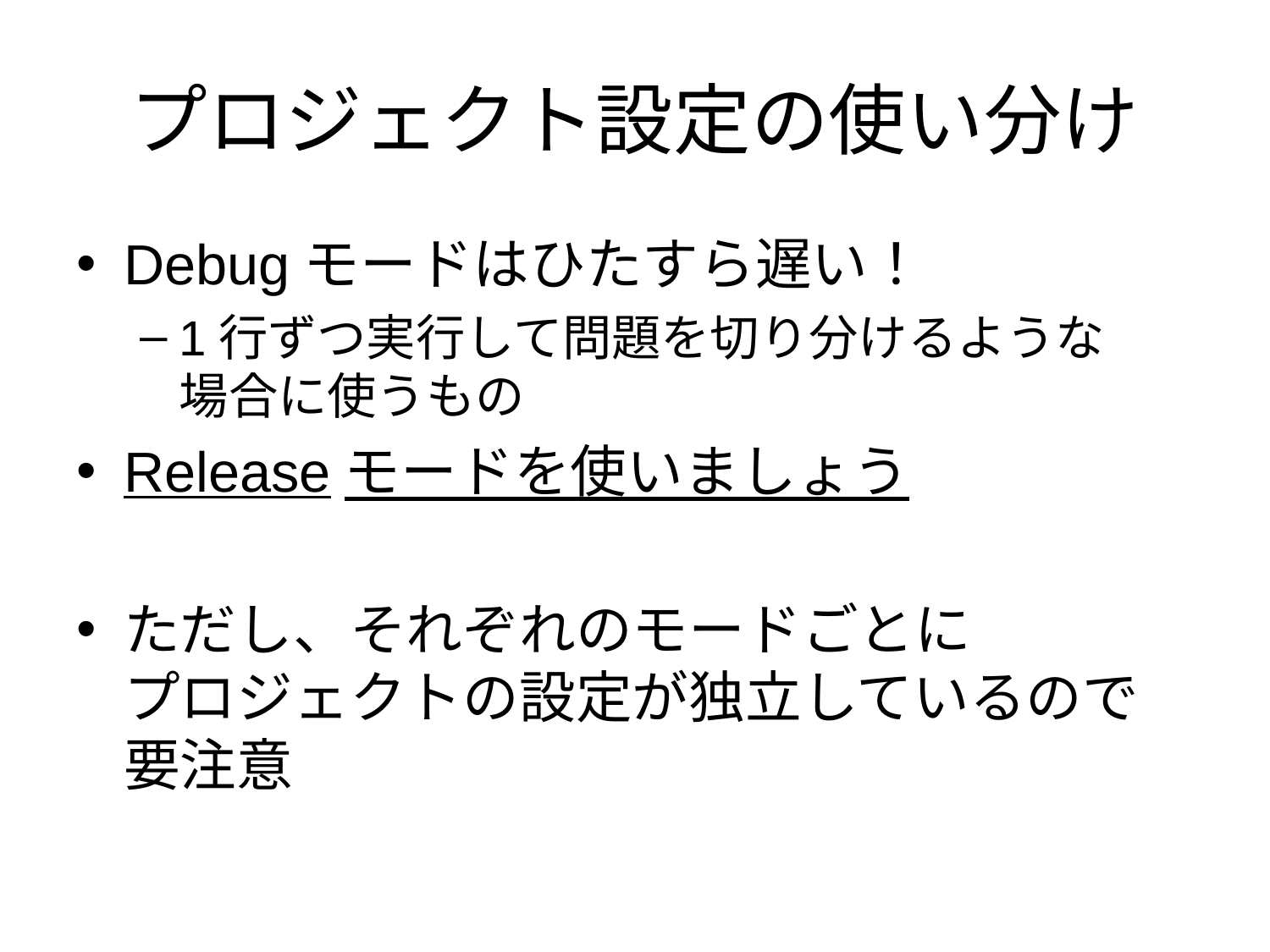

# プロジェクト設定の使い分け
Debugモードはひたすら遅い！
1行ずつ実行して問題を切り分けるような
場合に使うもの
Releaseモードを使いましょう

ただし、それぞれのモードごとに
プロジェクトの設定が独立しているので要注意